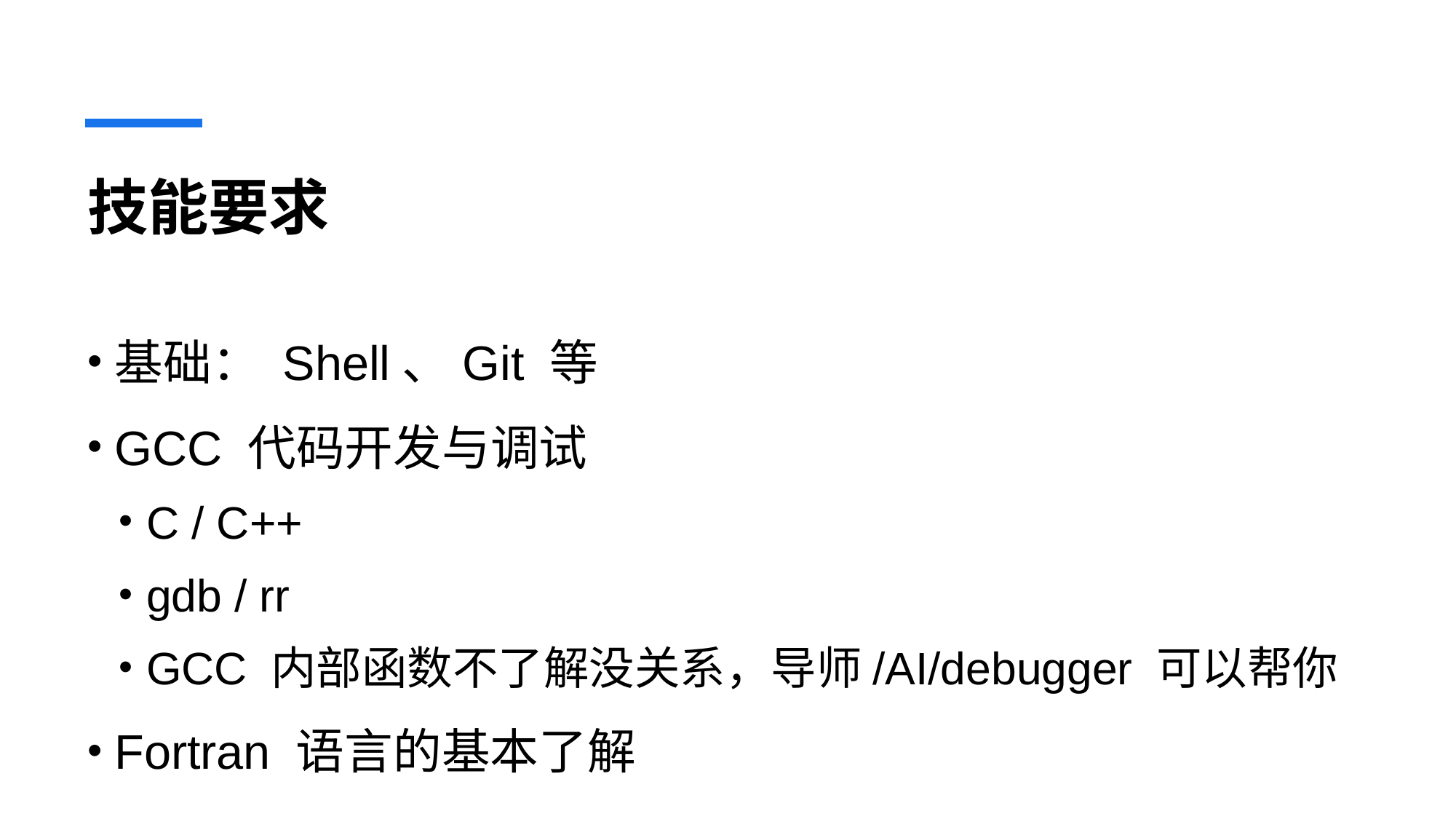

# 技能要求
基础： Shell、Git 等
GCC 代码开发与调试
C / C++
gdb / rr
GCC 内部函数不了解没关系，导师/AI/debugger 可以帮你
Fortran 语言的基本了解